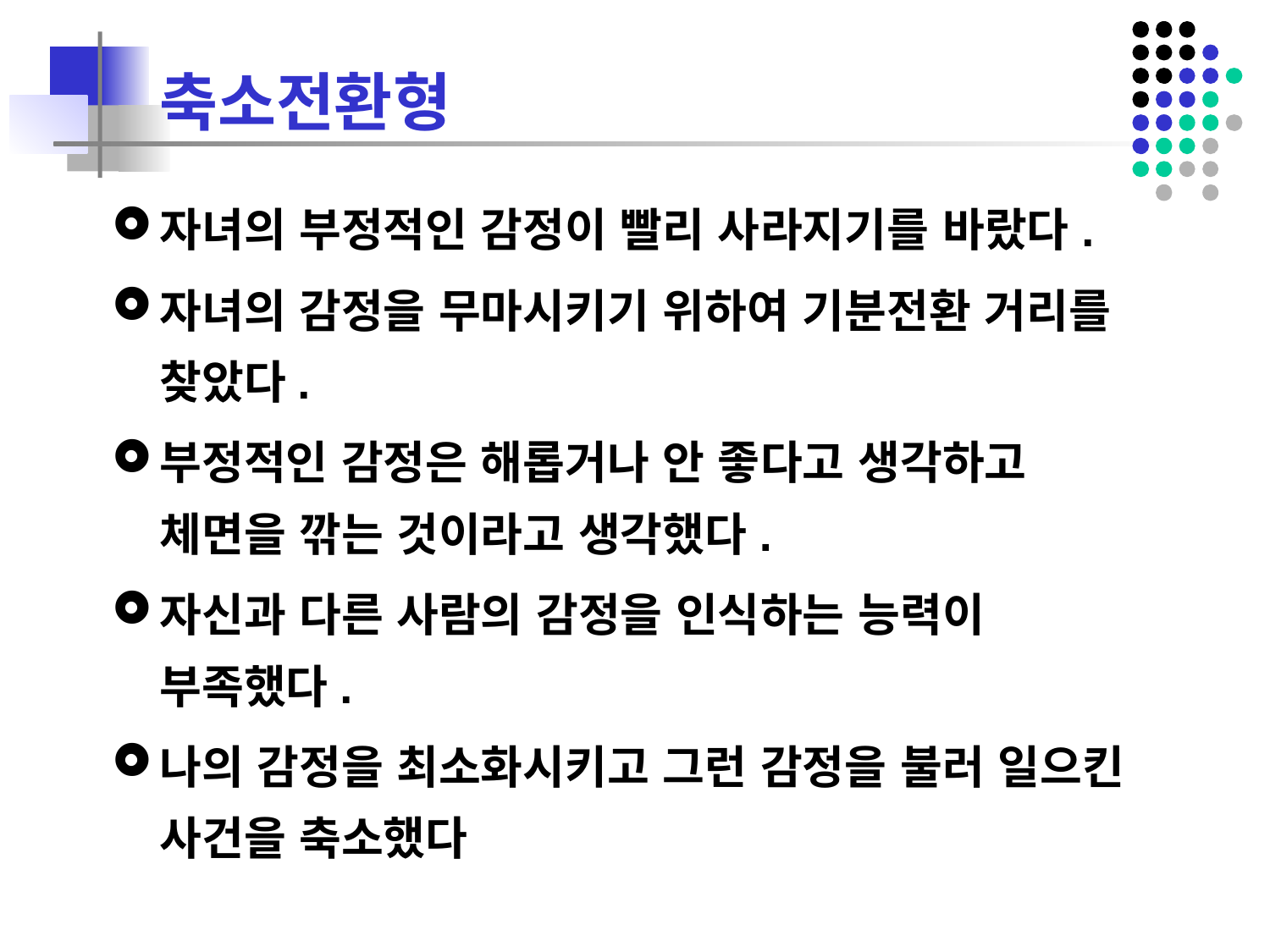

# 축소전환형
자녀의 부정적인 감정이 빨리 사라지기를 바랐다.
자녀의 감정을 무마시키기 위하여 기분전환 거리를 찾았다.
부정적인 감정은 해롭거나 안 좋다고 생각하고 체면을 깎는 것이라고 생각했다.
자신과 다른 사람의 감정을 인식하는 능력이 부족했다.
나의 감정을 최소화시키고 그런 감정을 불러 일으킨 사건을 축소했다